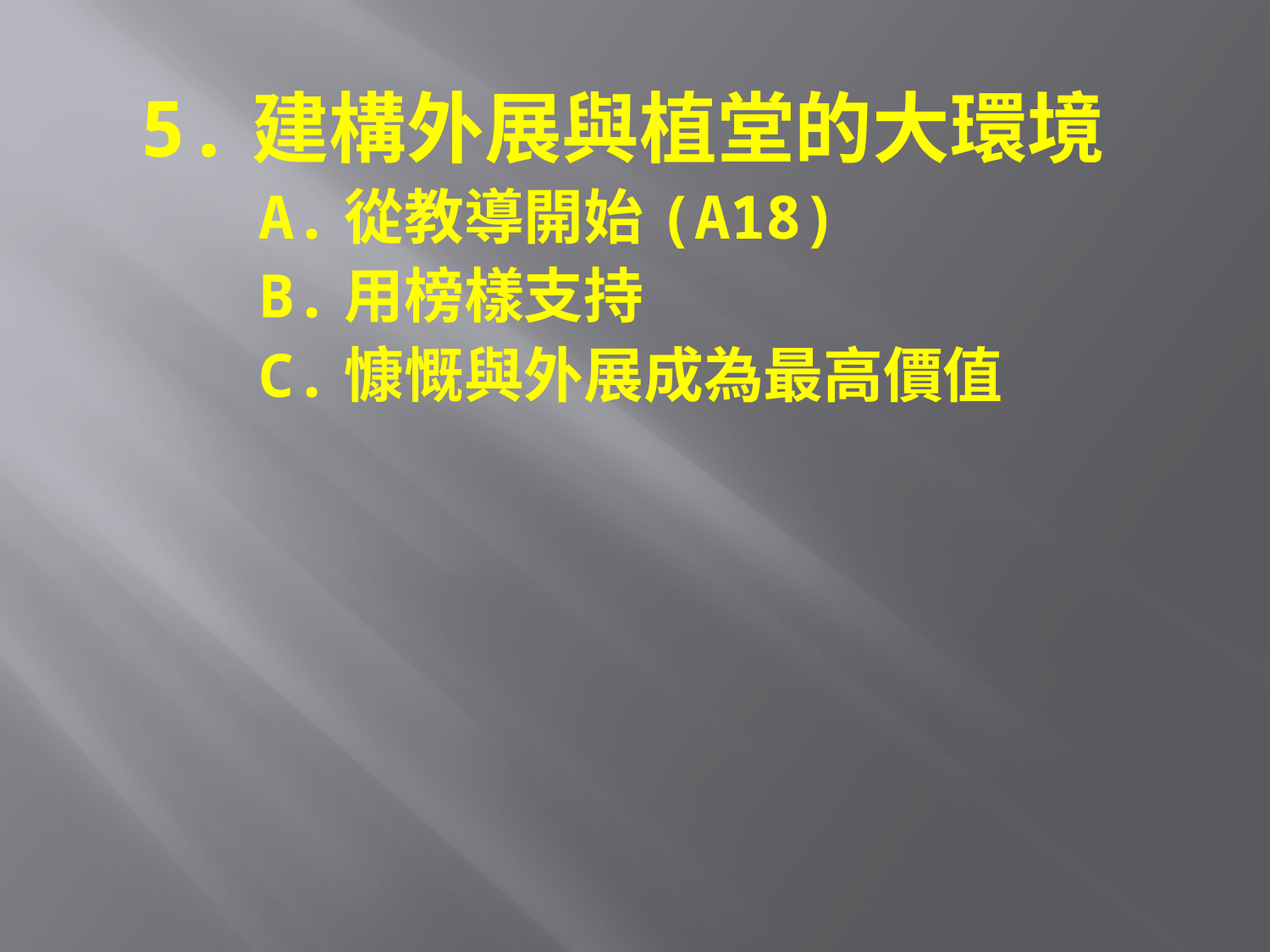

5.建構外展與植堂的大環境
A.從教導開始(A18)
B.用榜樣支持
C.慷慨與外展成為最高價值